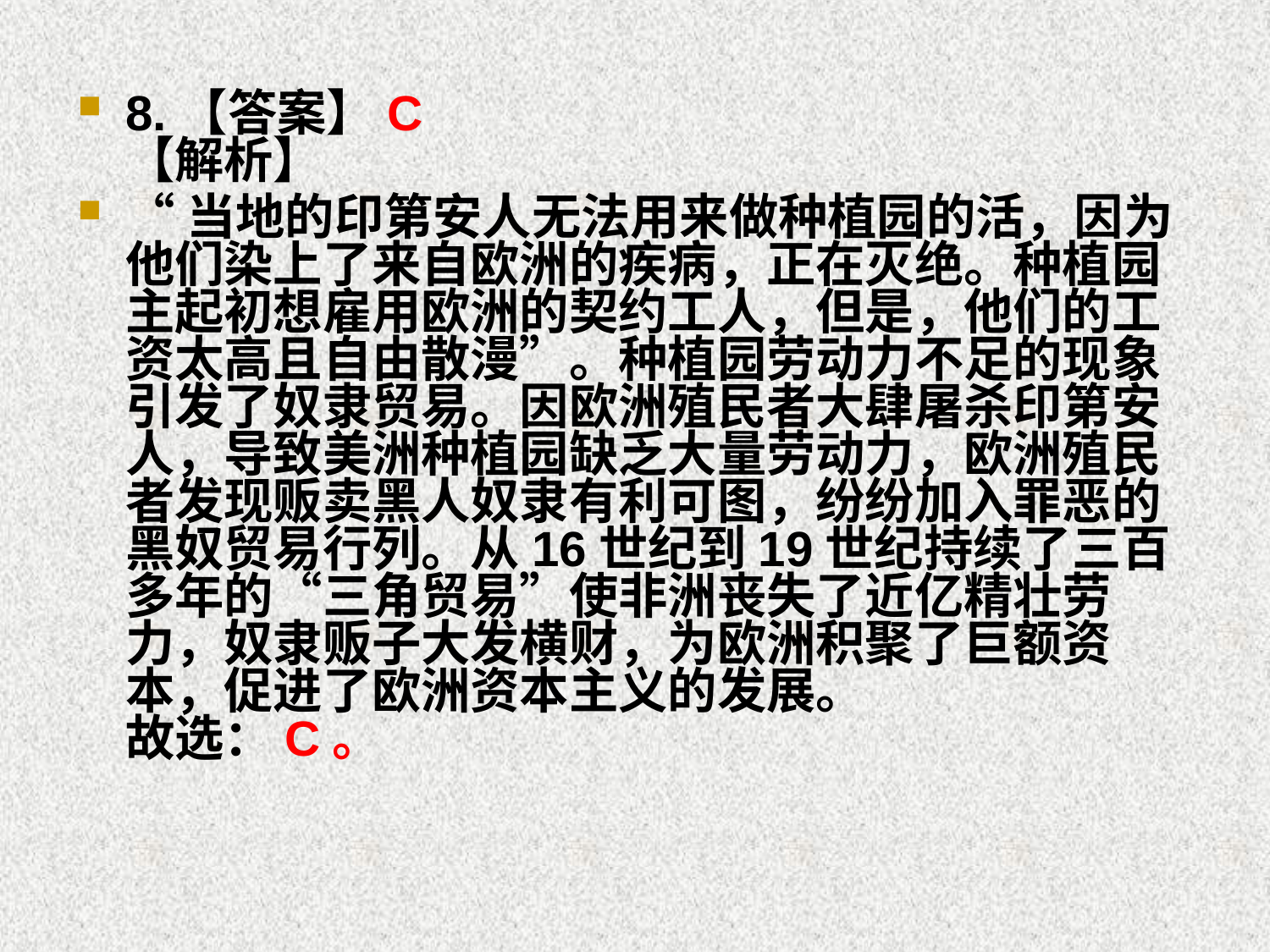

#
8.【答案】C
【解析】
“当地的印第安人无法用来做种植园的活，因为他们染上了来自欧洲的疾病，正在灭绝。种植园主起初想雇用欧洲的契约工人，但是，他们的工资太高且自由散漫”。种植园劳动力不足的现象引发了奴隶贸易。因欧洲殖民者大肆屠杀印第安人，导致美洲种植园缺乏大量劳动力，欧洲殖民者发现贩卖黑人奴隶有利可图，纷纷加入罪恶的黑奴贸易行列。从16世纪到19世纪持续了三百多年的“三角贸易”使非洲丧失了近亿精壮劳力，奴隶贩子大发横财，为欧洲积聚了巨额资本，促进了欧洲资本主义的发展。
故选：C。